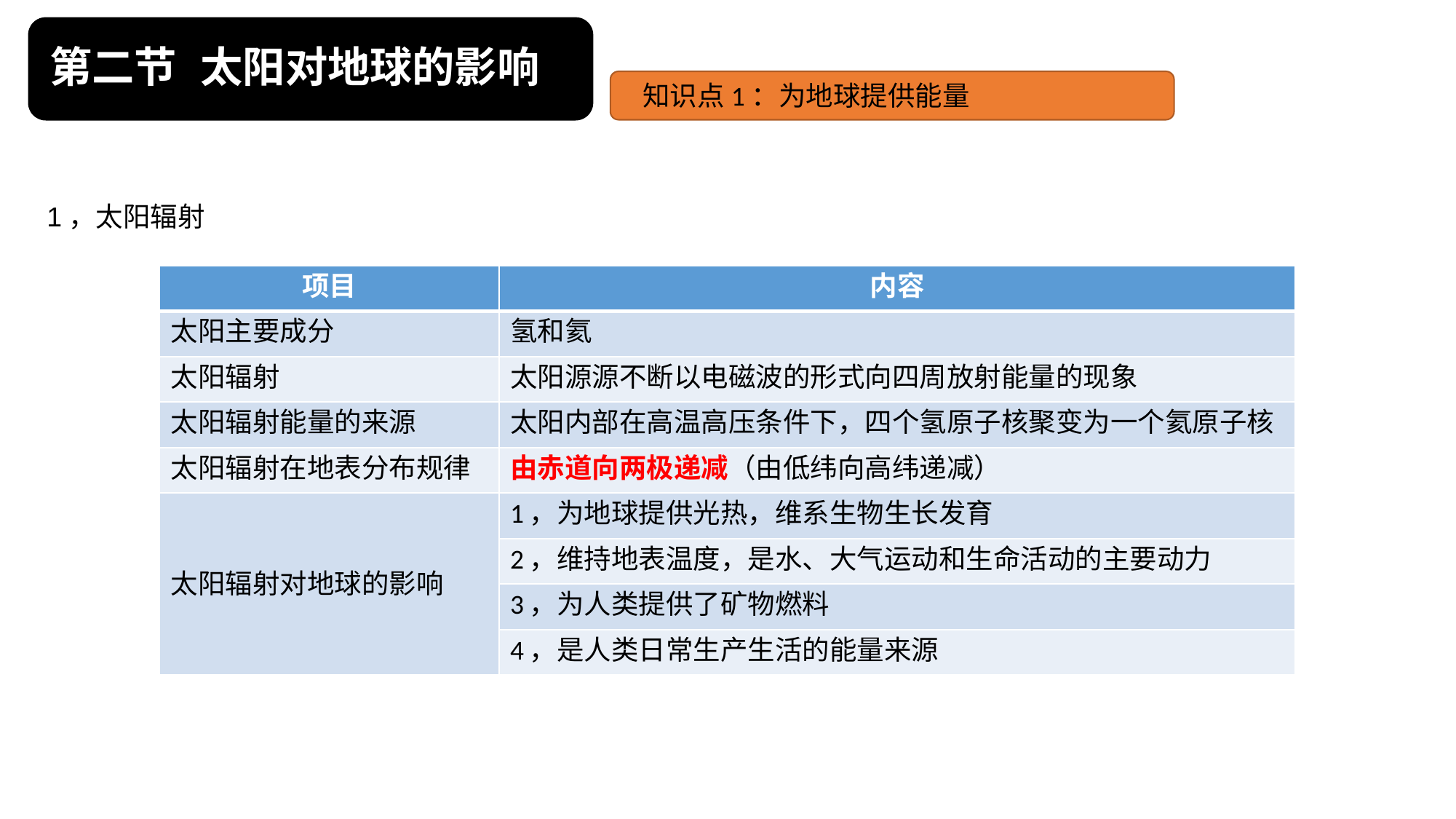

# 第二节  太阳对地球的影响
知识点1：为地球提供能量
1，太阳辐射
| 项目 | 内容 |
| --- | --- |
| 太阳主要成分 | 氢和氦 |
| 太阳辐射 | 太阳源源不断以电磁波的形式向四周放射能量的现象 |
| 太阳辐射能量的来源 | 太阳内部在高温高压条件下，四个氢原子核聚变为一个氦原子核 |
| 太阳辐射在地表分布规律 | 由赤道向两极递减（由低纬向高纬递减） |
| 太阳辐射对地球的影响 | 1，为地球提供光热，维系生物生长发育 |
|  | 2，维持地表温度，是水、大气运动和生命活动的主要动力 |
|  | 3，为人类提供了矿物燃料 |
|  | 4，是人类日常生产生活的能量来源 |